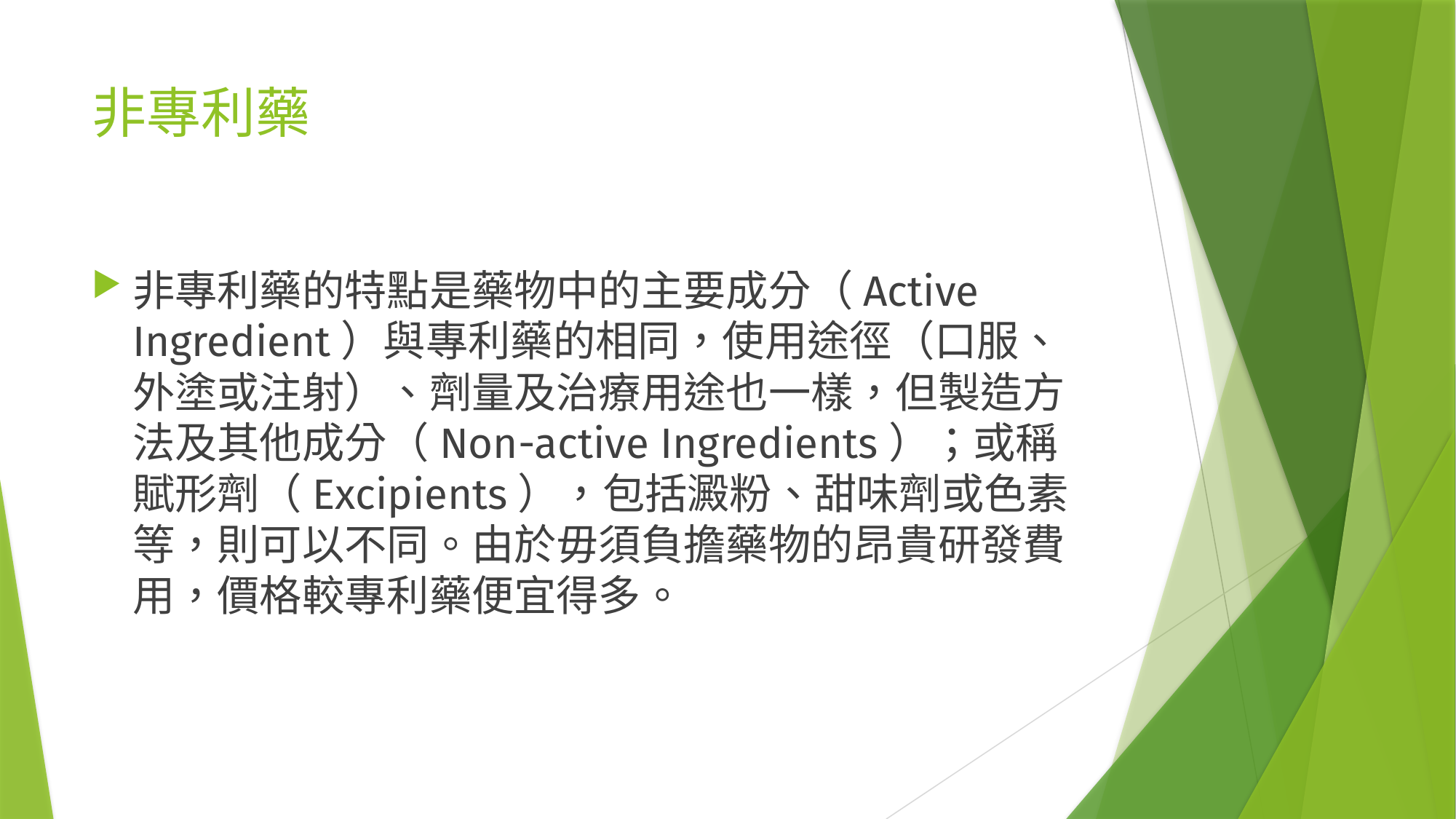

# 非專利藥
非專利藥的特點是藥物中的主要成分（Active Ingredient）與專利藥的相同，使用途徑（口服、外塗或注射）、劑量及治療用途也一樣，但製造方法及其他成分（Non-active Ingredients）；或稱賦形劑（Excipients），包括澱粉、甜味劑或色素等，則可以不同。由於毋須負擔藥物的昂貴研發費用，價格較專利藥便宜得多。